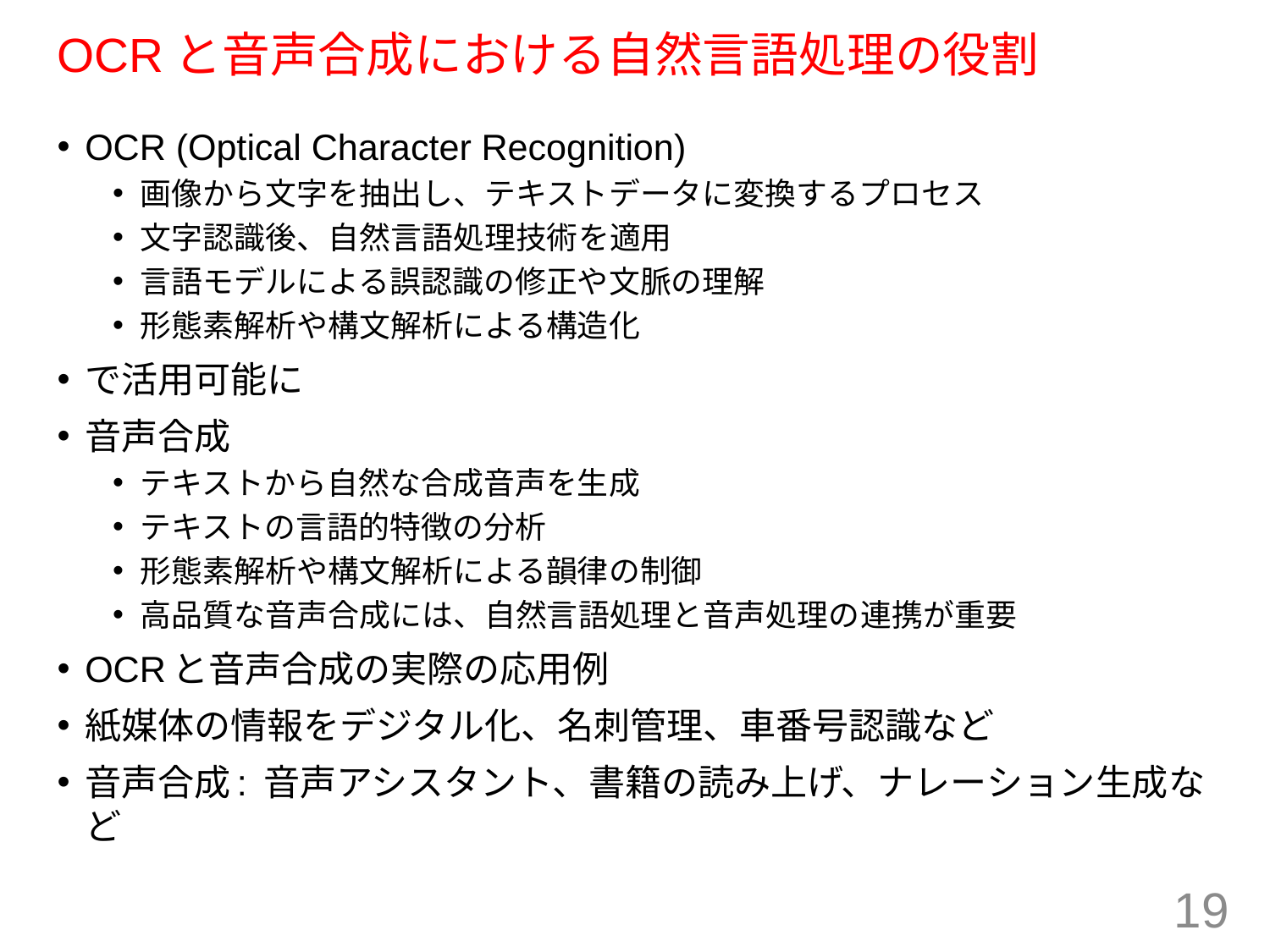

# OCRと音声合成における自然言語処理の役割
OCR (Optical Character Recognition)
画像から文字を抽出し、テキストデータに変換するプロセス
文字認識後、自然言語処理技術を適用
言語モデルによる誤認識の修正や文脈の理解
形態素解析や構文解析による構造化
で活用可能に
音声合成
テキストから自然な合成音声を生成
テキストの言語的特徴の分析
形態素解析や構文解析による韻律の制御
高品質な音声合成には、自然言語処理と音声処理の連携が重要
OCRと音声合成の実際の応用例
紙媒体の情報をデジタル化、名刺管理、車番号認識など
音声合成: 音声アシスタント、書籍の読み上げ、ナレーション生成など
19